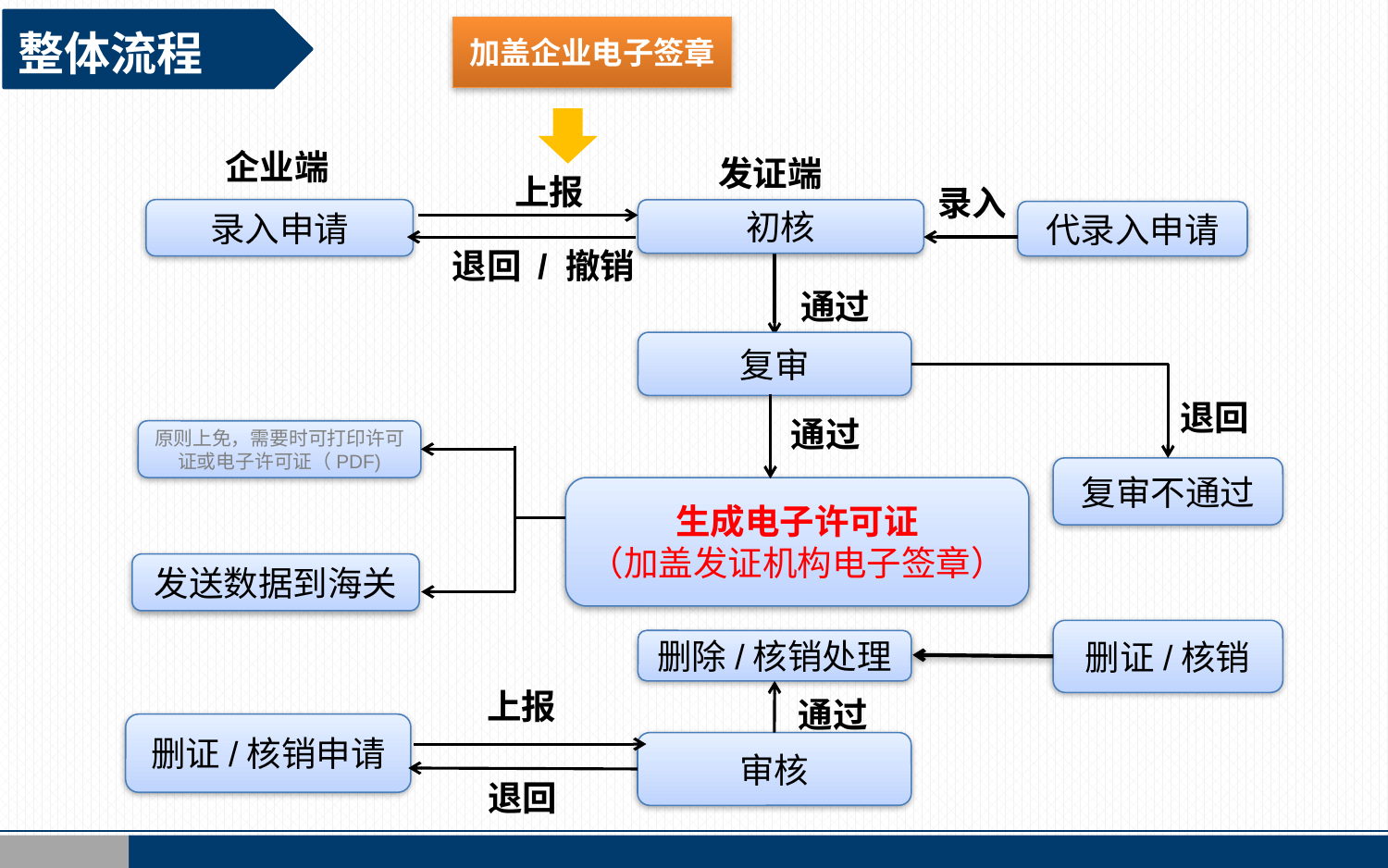

整体流程
加盖企业电子签章

企业端
发证端
上报
录入
录入申请
初核
代录入申请
退回 / 撤销
通过
复审
退回
通过
原则上免，需要时可打印许可证或电子许可证（PDF)
复审不通过
生成电子许可证
（加盖发证机构电子签章）
发送数据到海关
删证/核销
删除/核销处理
上报
通过
删证/核销申请
审核
退回